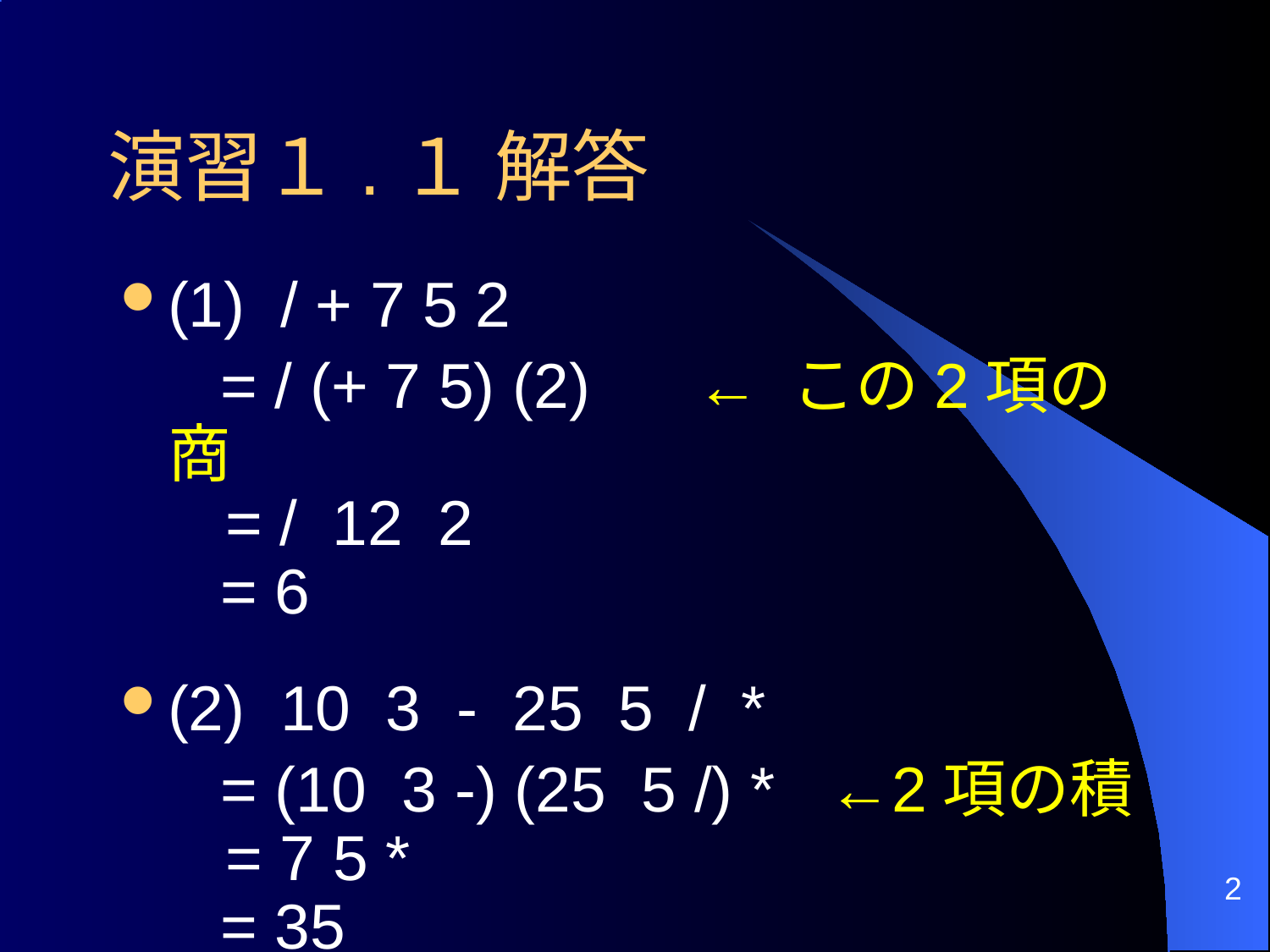

演習１.１ 解答
(1)  / + 7 5 2
	   = / (+ 7 5) (2)      ← この2項の商
   = /  12  2
   = 6

(2)  10  3  -  25  5  /  *
	   = (10  3 -) (25  5 /) *   ←2項の積
   = 7 5 *
   = 35
2